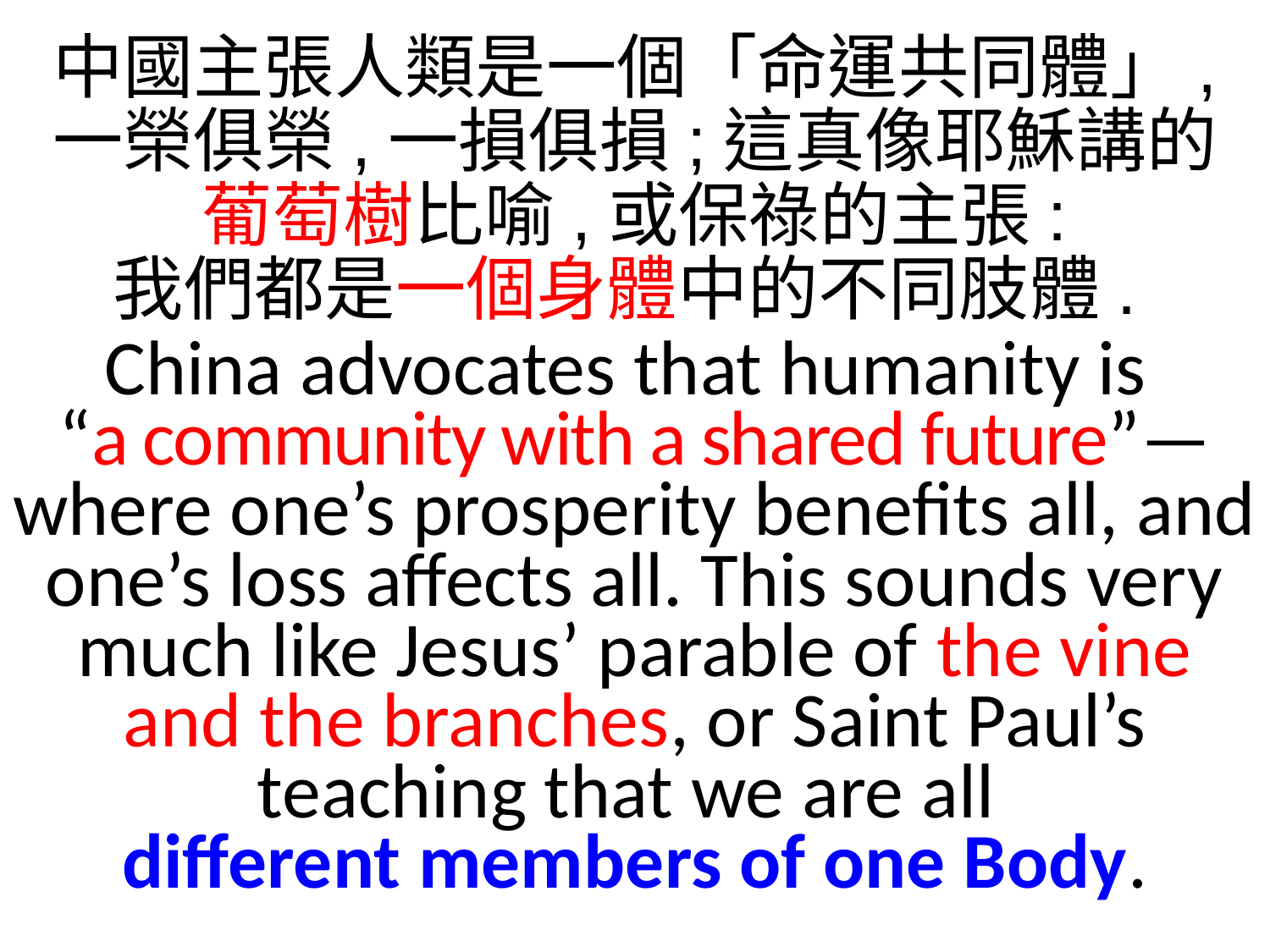

中國主張人類是一個「命運共同體」,
一榮俱榮,一損俱損;這真像耶穌講的
葡萄樹比喻,或保祿的主張:
我們都是一個身體中的不同肢體.
China advocates that humanity is
“a community with a shared future”—where one’s prosperity benefits all, and one’s loss affects all. This sounds very much like Jesus’ parable of the vine and the branches, or Saint Paul’s teaching that we are all
different members of one Body.